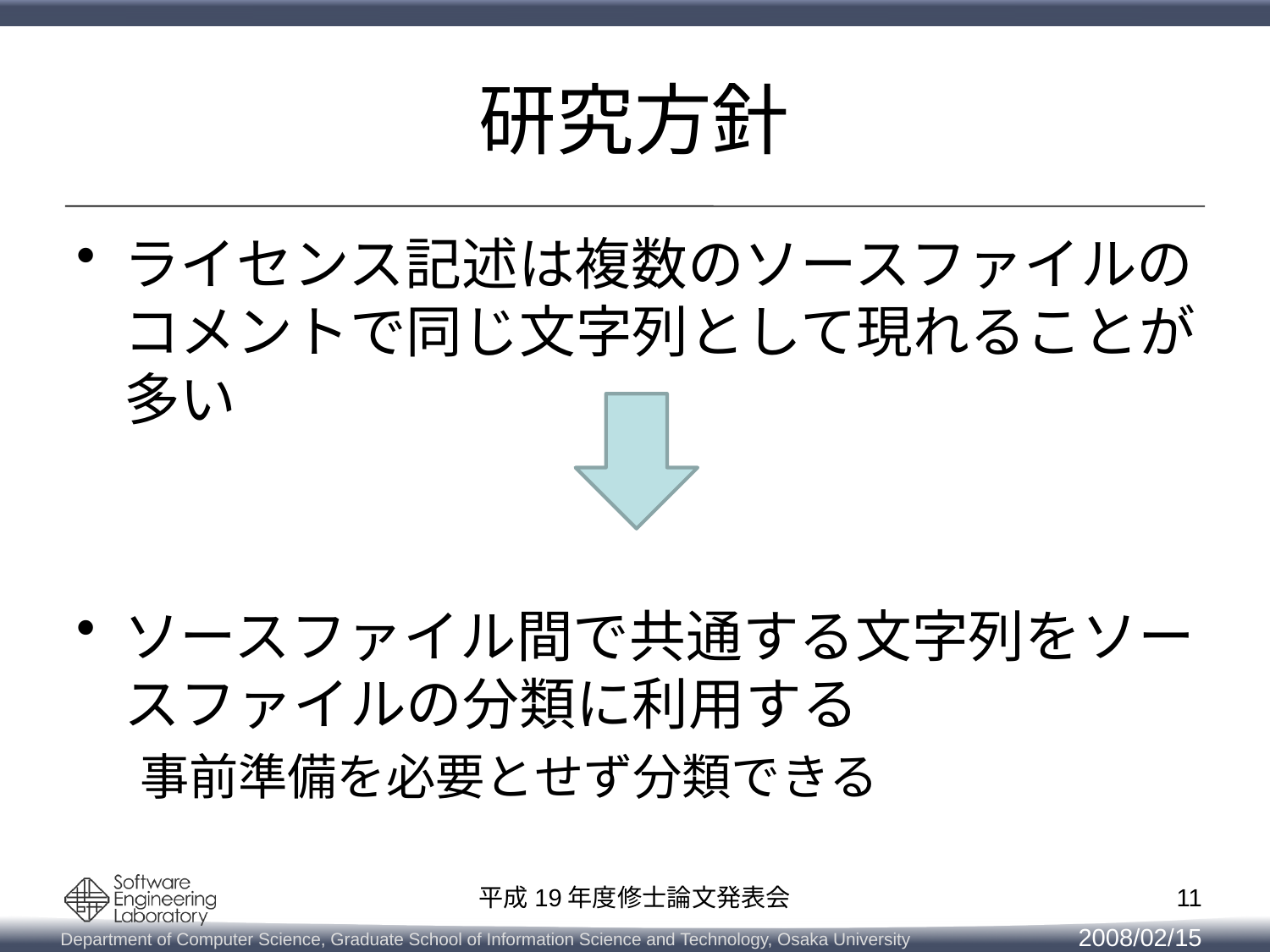

# 研究方針
ライセンス記述は複数のソースファイルのコメントで同じ文字列として現れることが多い

ソースファイル間で共通する文字列をソースファイルの分類に利用する
事前準備を必要とせず分類できる

11
平成19年度修士論文発表会
2008/02/15